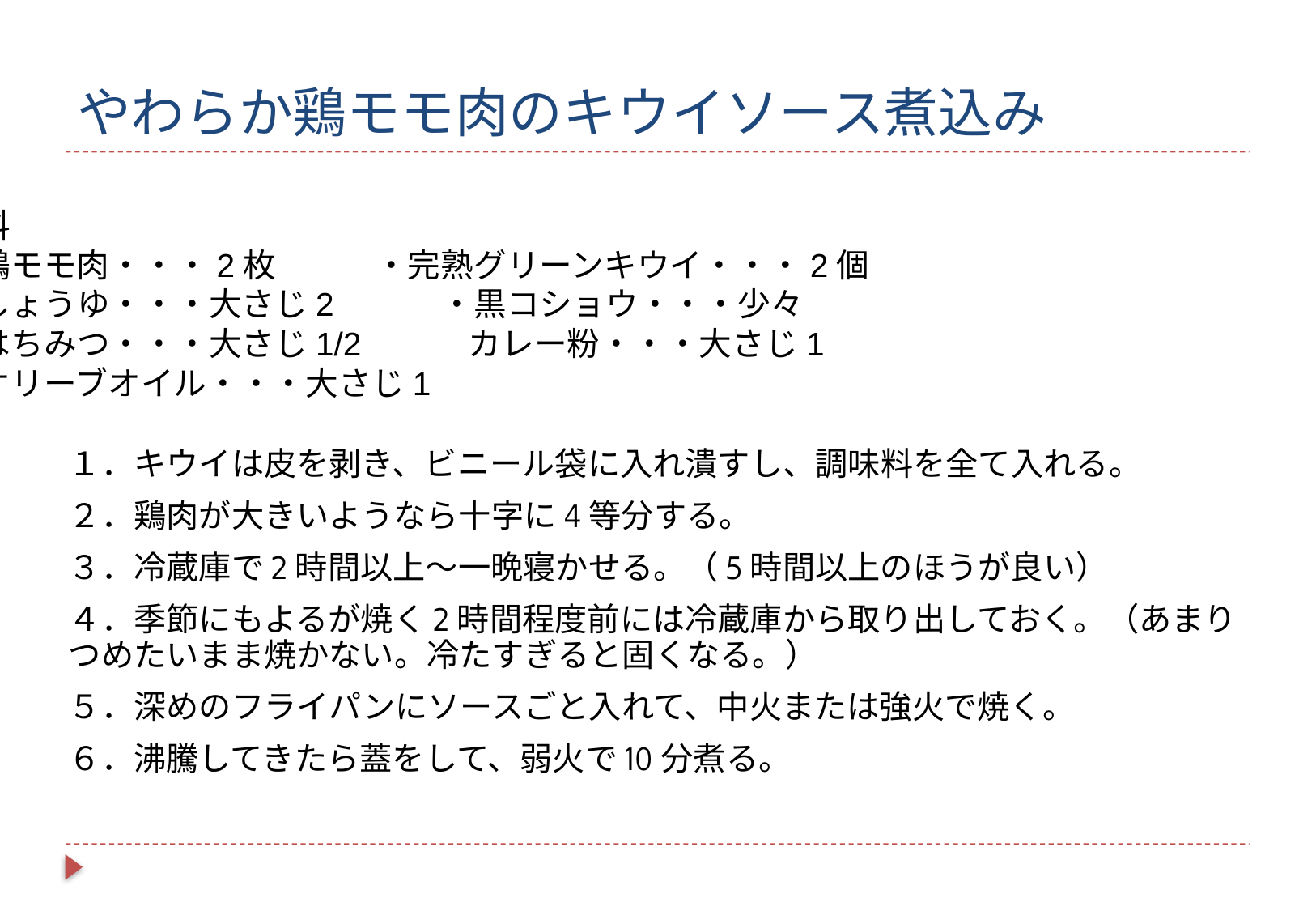

# やわらか鶏モモ肉のキウイソース煮込み
材料
・鶏モモ肉・・・2枚　　　・完熟グリーンキウイ・・・2個
・しょうゆ・・・大さじ2　　　・黒コショウ・・・少々
・はちみつ・・・大さじ1/2　　　カレー粉・・・大さじ1
・オリーブオイル・・・大さじ1
１．キウイは皮を剥き、ビニール袋に入れ潰すし、調味料を全て入れる。
２．鶏肉が大きいようなら十字に4等分する。
３．冷蔵庫で2時間以上～一晩寝かせる。（5時間以上のほうが良い）
４．季節にもよるが焼く2時間程度前には冷蔵庫から取り出しておく。（あまりつめたいまま焼かない。冷たすぎると固くなる。）
５．深めのフライパンにソースごと入れて、中火または強火で焼く。
６．沸騰してきたら蓋をして、弱火で10分煮る。